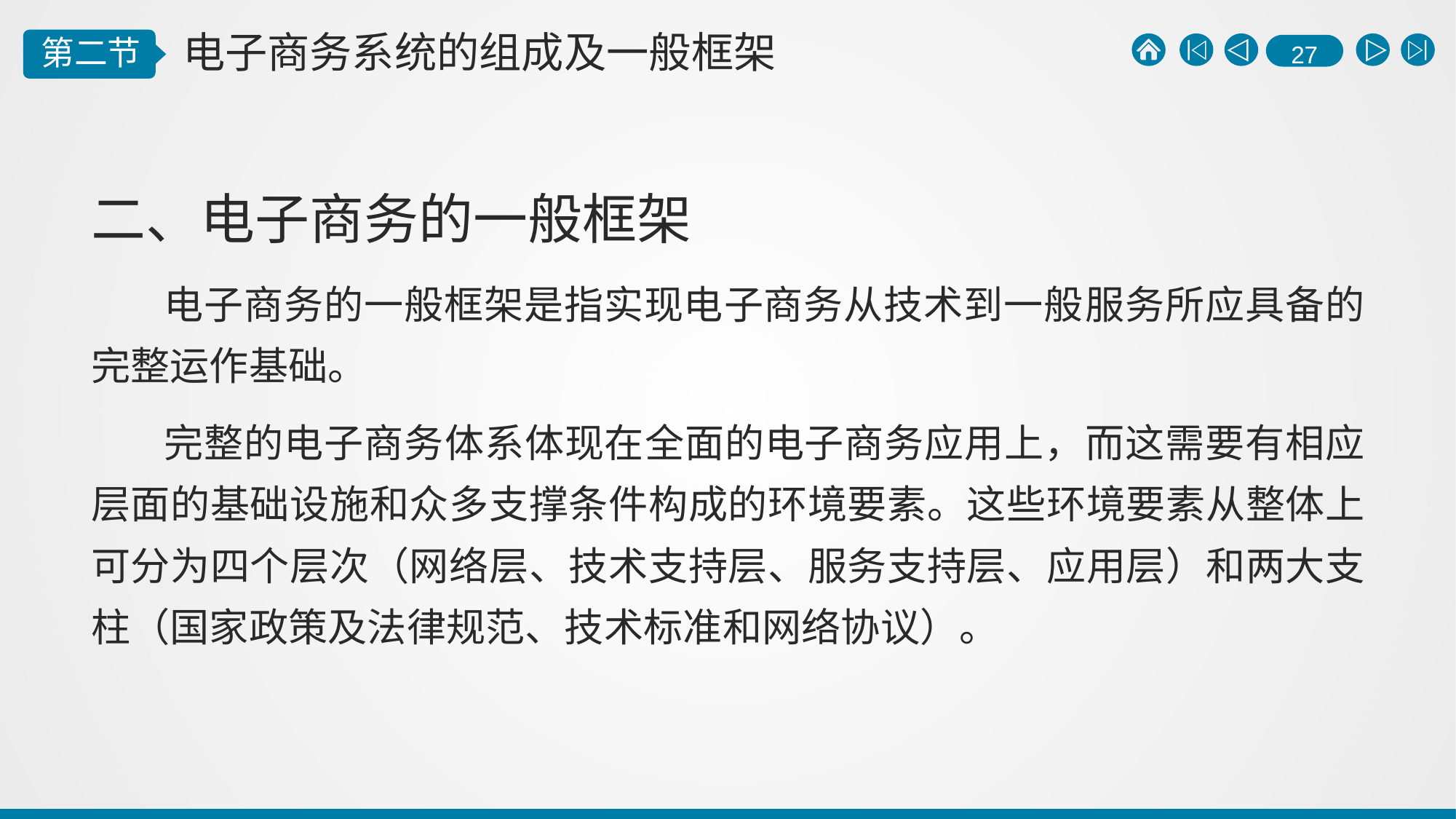

二、电子商务的一般框架
电子商务的一般框架是指实现电子商务从技术到一般服务所应具备的完整运作基础。
完整的电子商务体系体现在全面的电子商务应用上，而这需要有相应层面的基础设施和众多支撑条件构成的环境要素。这些环境要素从整体上可分为四个层次（网络层、技术支持层、服务支持层、应用层）和两大支柱（国家政策及法律规范、技术标准和网络协议）。